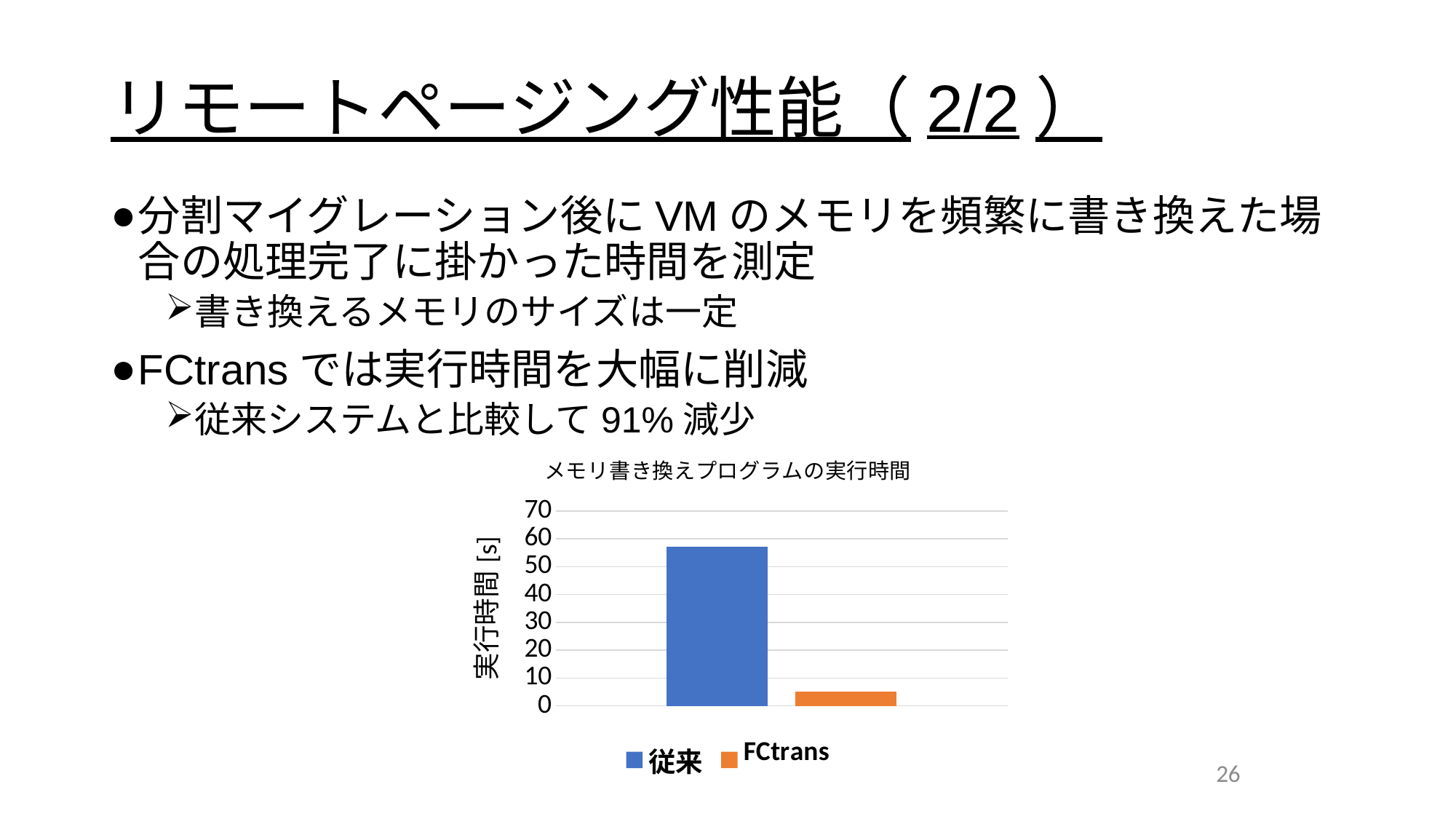

# リモートページング性能（2/2）
分割マイグレーション後にVMのメモリを頻繁に書き換えた場合の処理完了に掛かった時間を測定
書き換えるメモリのサイズは一定
FCtransでは実行時間を大幅に削減
従来システムと比較して91%減少

### Chart: メモリ書き換えプログラムの実行時間

| Category | 従来 | FCtrans |
|---|---|---|
26